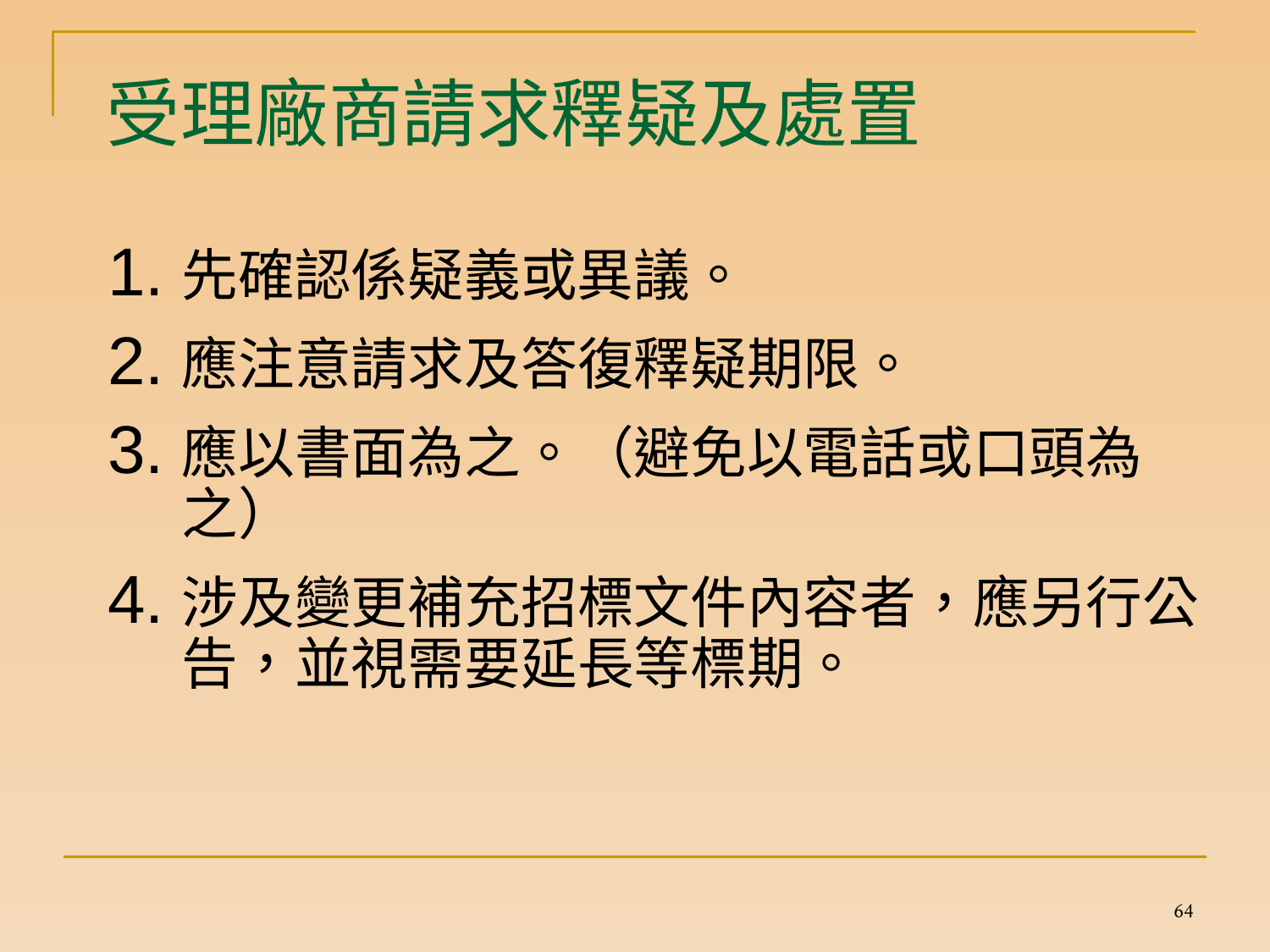

# 受理廠商請求釋疑及處置
先確認係疑義或異議。
應注意請求及答復釋疑期限。
應以書面為之。（避免以電話或口頭為之）
涉及變更補充招標文件內容者，應另行公告，並視需要延長等標期。

64